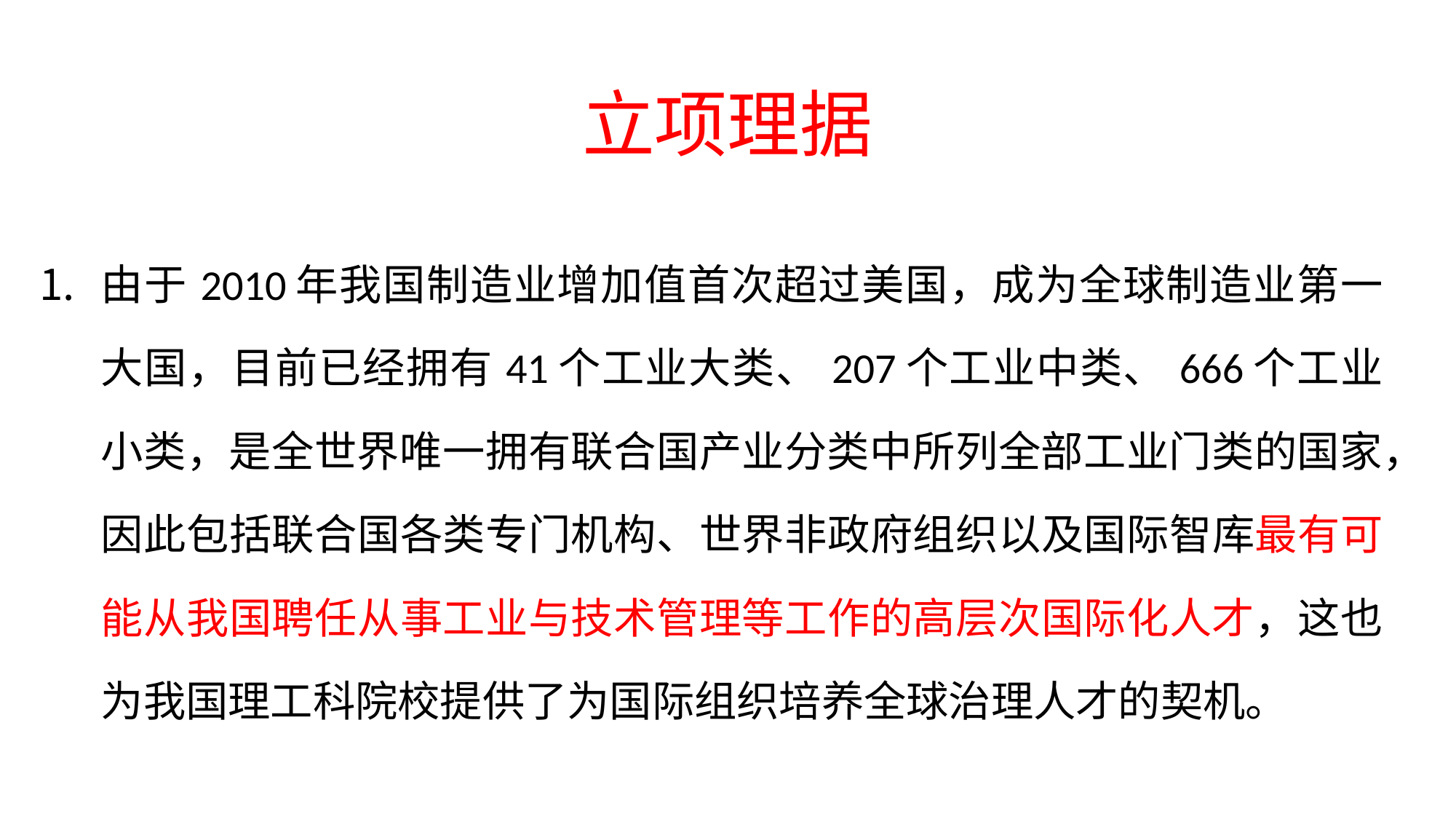

# 立项理据
由于2010年我国制造业增加值首次超过美国，成为全球制造业第一大国，目前已经拥有41个工业大类、207个工业中类、666个工业小类，是全世界唯一拥有联合国产业分类中所列全部工业门类的国家，因此包括联合国各类专门机构、世界非政府组织以及国际智库最有可能从我国聘任从事工业与技术管理等工作的高层次国际化人才，这也为我国理工科院校提供了为国际组织培养全球治理人才的契机。